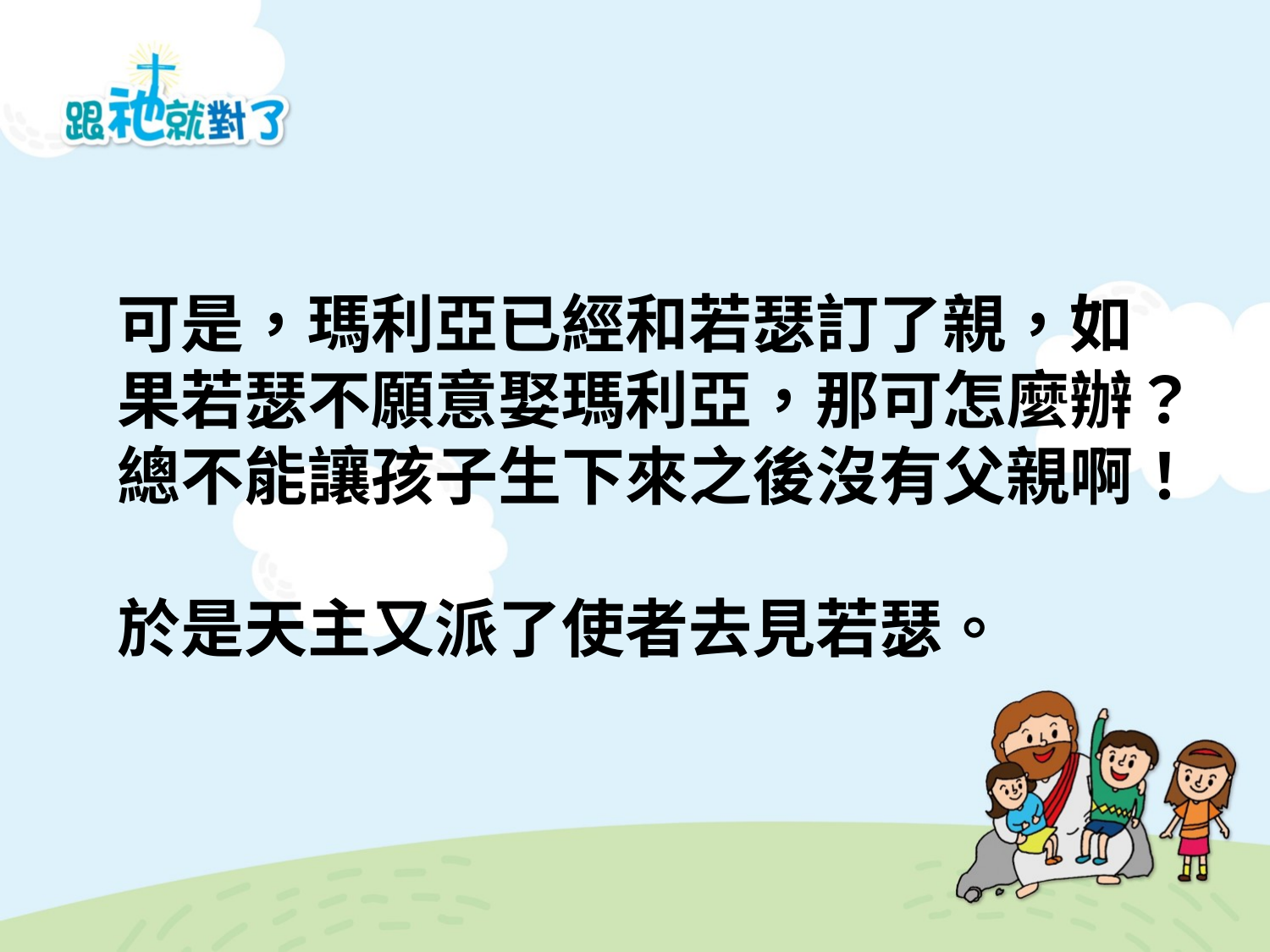

可是，瑪利亞已經和若瑟訂了親，如果若瑟不願意娶瑪利亞，那可怎麼辦？總不能讓孩子生下來之後沒有父親啊！

於是天主又派了使者去見若瑟。